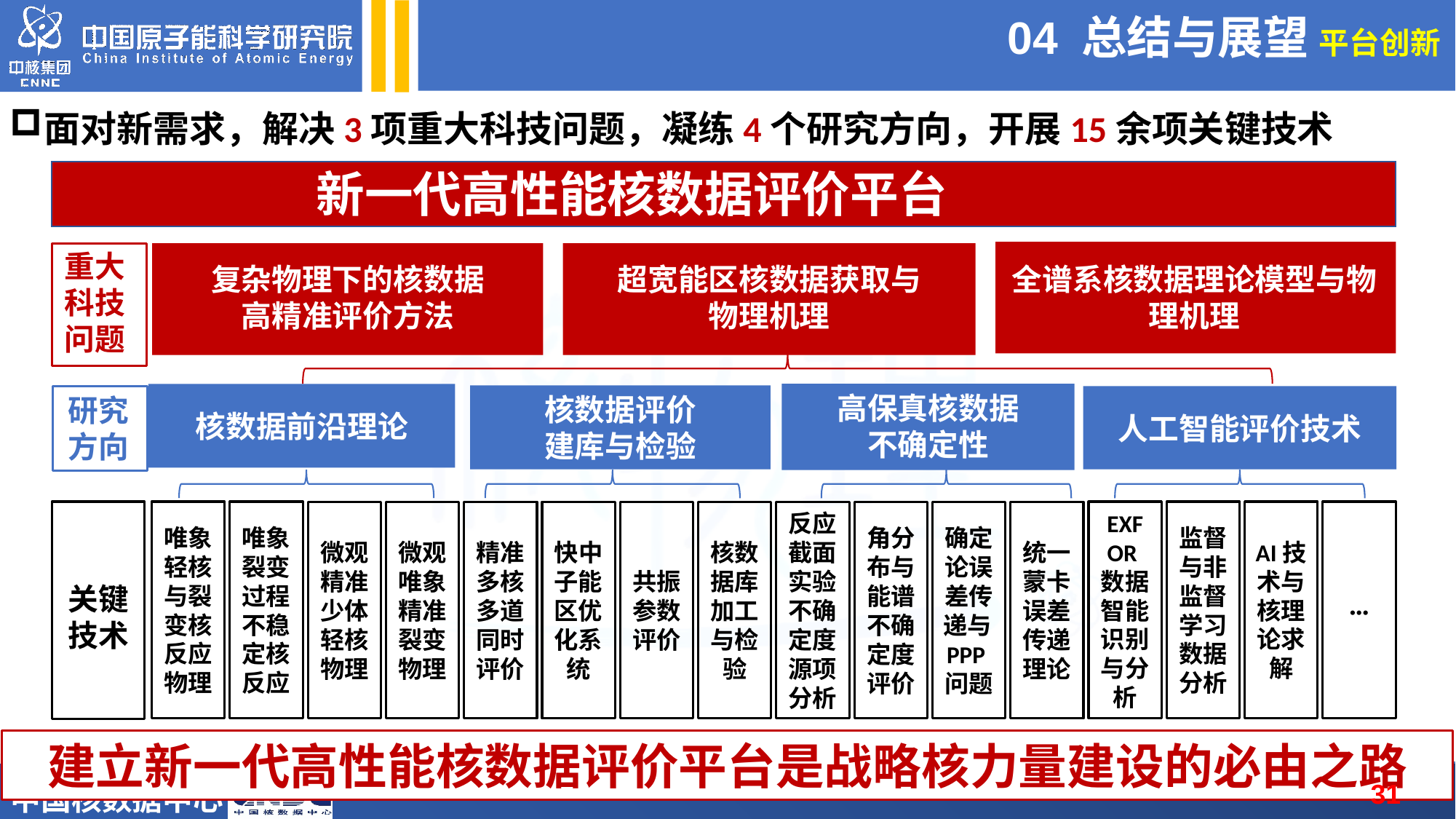

04 总结与展望 平台创新
面对新需求，解决3项重大科技问题，凝练4个研究方向，开展15余项关键技术
新一代高性能核数据评价平台

重大科技问题

复杂物理下的核数据
高精准评价方法
超宽能区核数据获取与
物理机理
全谱系核数据理论模型与物理机理

核数据前沿理论
高保真核数据
不确定性
核数据评价
建库与检验

研究方向
人工智能评价技术

关键
技术
唯象轻核与裂变核反应物理
唯象裂变过程不稳定核反应
EXFOR数据智能识别与分析
监督与非监督学习数据分析
AI技术与核理论求解
···
微观精准少体轻核物理
微观唯象精准裂变物理
精准多核多道同时评价
快中子能区优化系统
共振参数评价
确定论误差传递与PPP问题
核数据库加工与检验
反应截面实验不确定度源项分析
角分布与能谱不确定度评价
统一蒙卡误差传递理论
建立新一代高性能核数据评价平台是战略核力量建设的必由之路
31